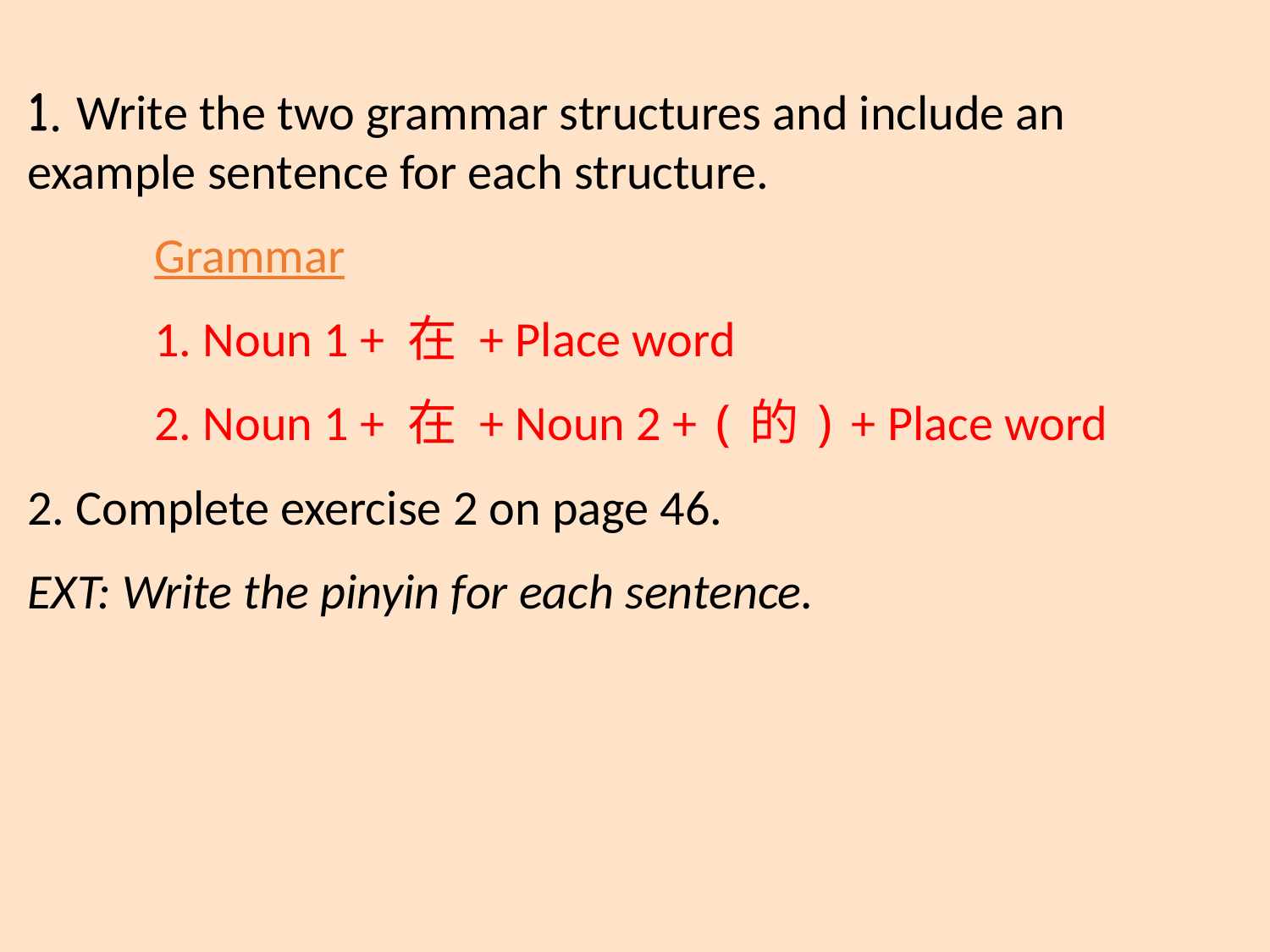

1. Write the two grammar structures and include an example sentence for each structure.
	Grammar
	1. Noun 1 + 在 + Place word
	2. Noun 1 + 在 + Noun 2 + (的) + Place word
2. Complete exercise 2 on page 46.
EXT: Write the pinyin for each sentence.